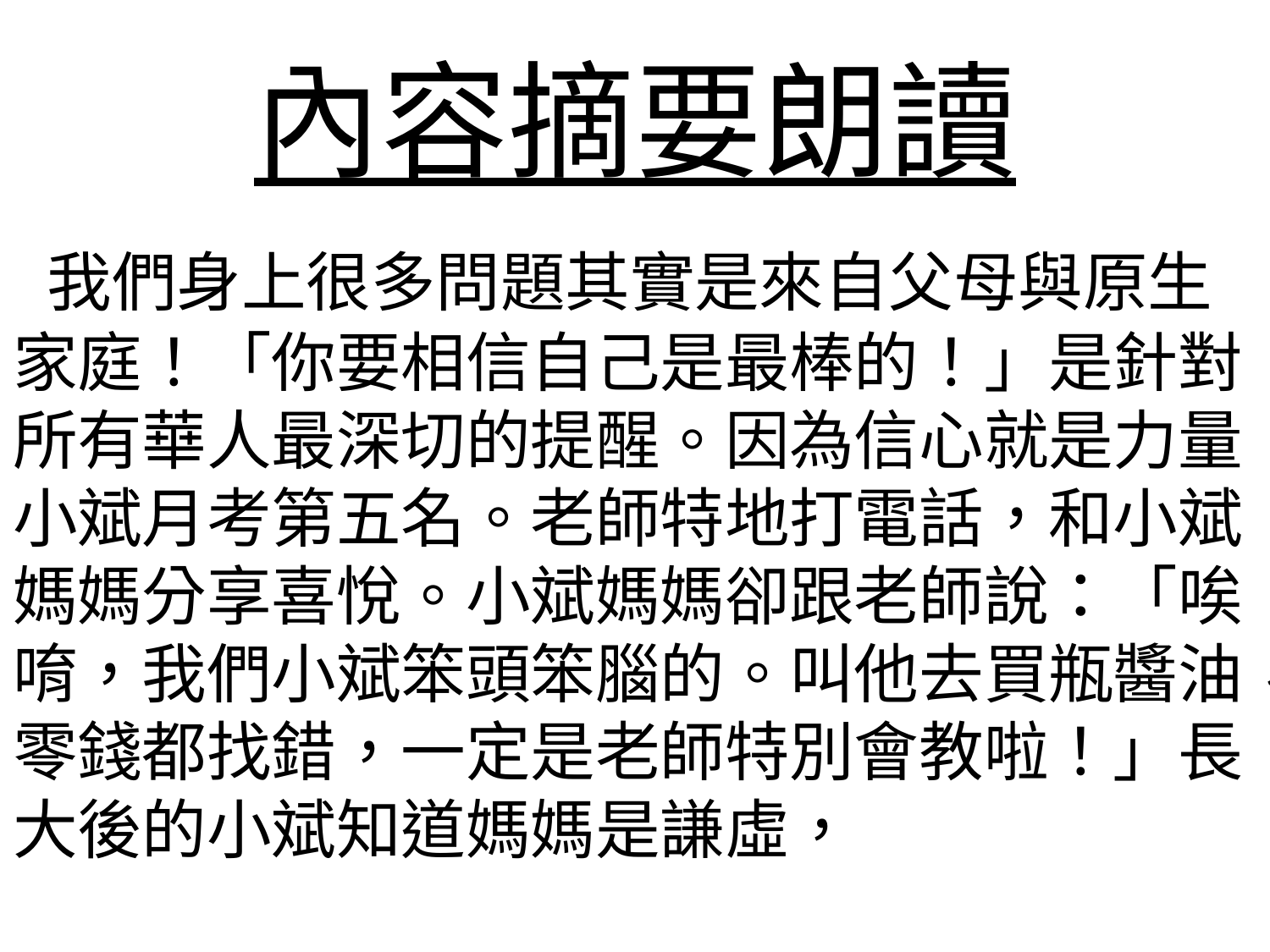

# 內容摘要朗讀
 我們身上很多問題其實是來自父母與原生家庭！「你要相信自己是最棒的！」是針對所有華人最深切的提醒。因為信心就是力量！小斌月考第五名。老師特地打電話，和小斌媽媽分享喜悅。小斌媽媽卻跟老師說：「唉唷，我們小斌笨頭笨腦的。叫他去買瓶醬油，零錢都找錯，一定是老師特別會教啦！」長大後的小斌知道媽媽是謙虛，